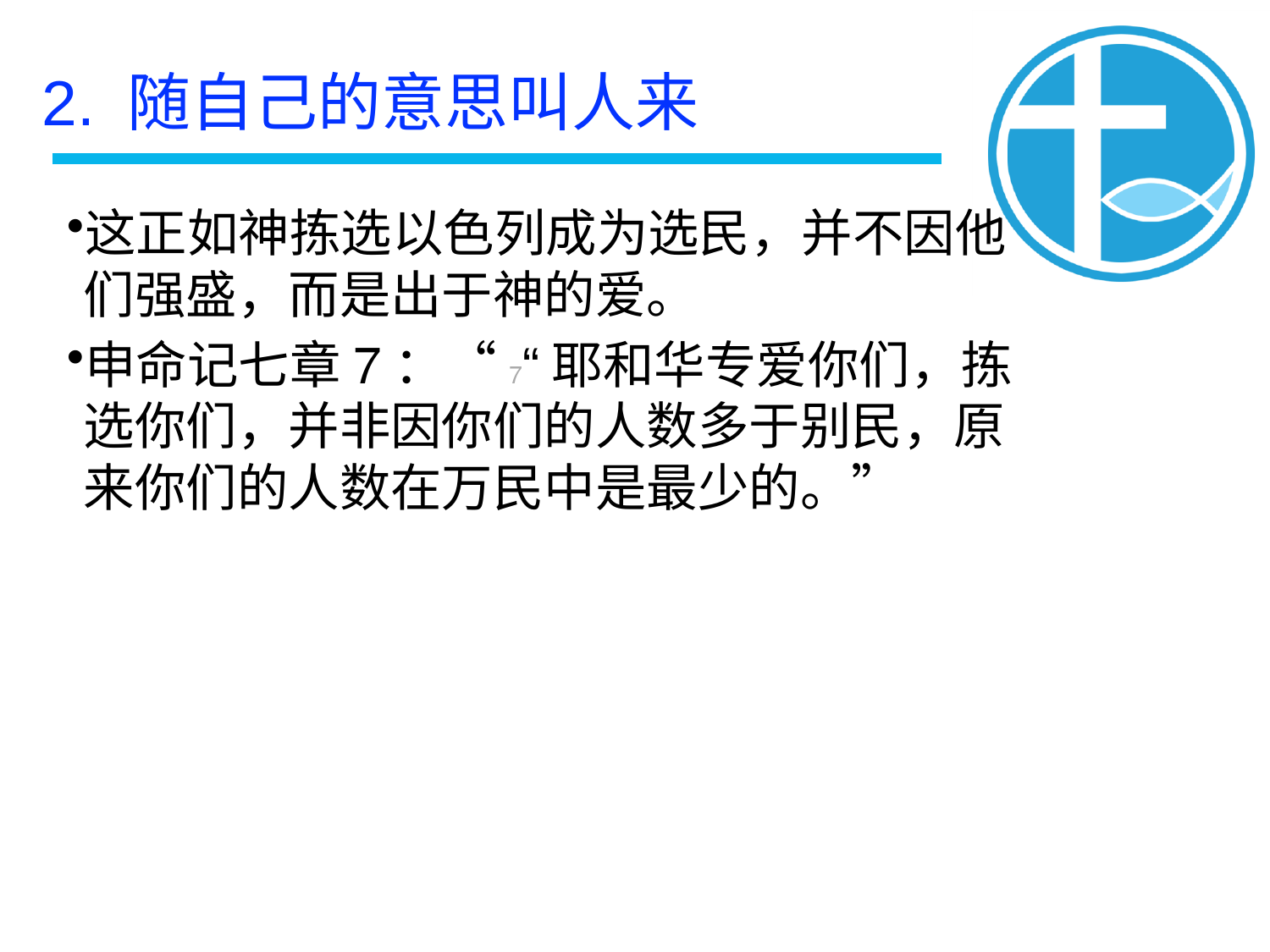

2. 随自己的意思叫人来
这正如神拣选以色列成为选民，并不因他们强盛，而是出于神的爱。
申命记七章7：“7“耶和华专爱你们，拣选你们，并非因你们的人数多于别民，原来你们的人数在万民中是最少的。”